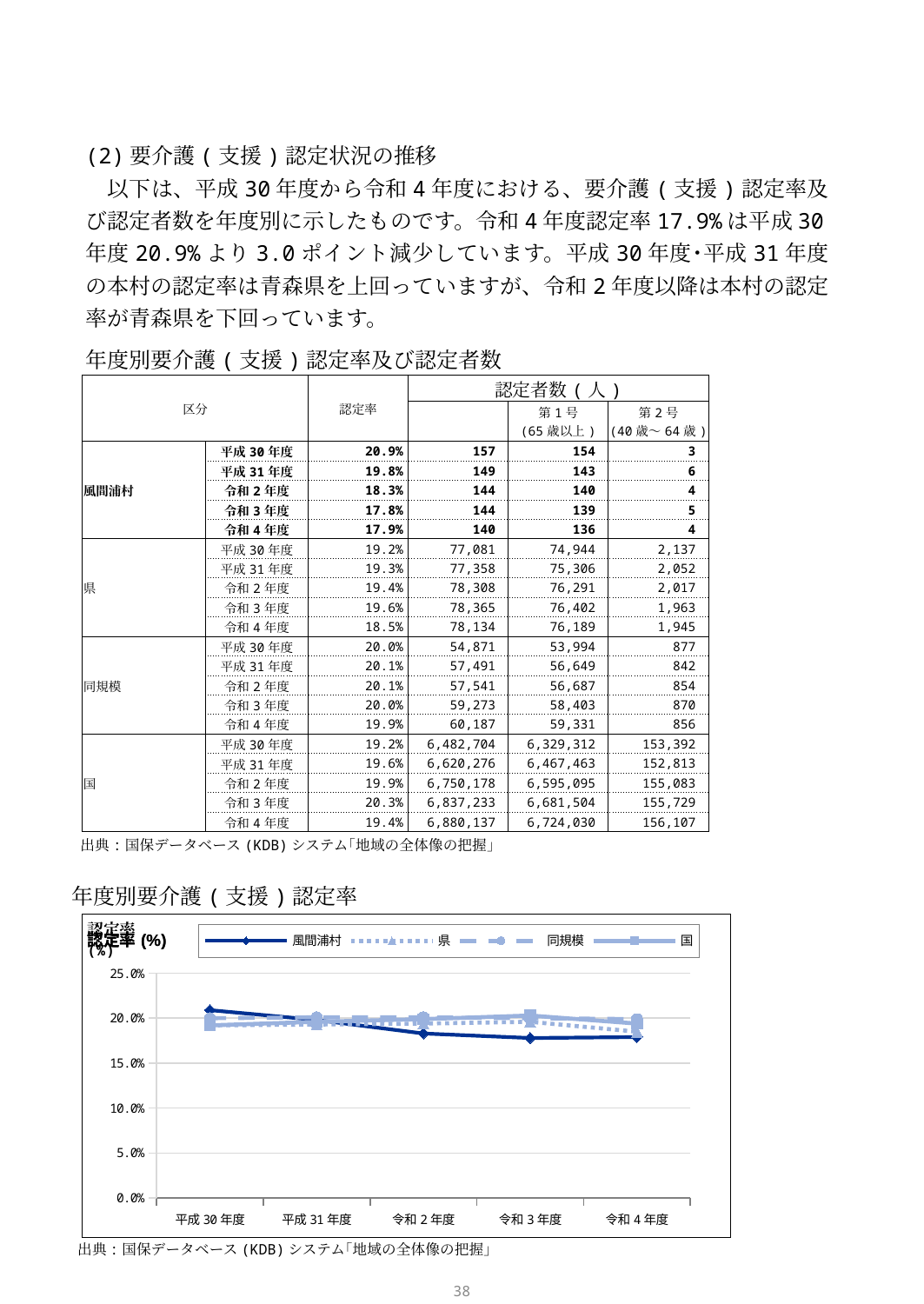

(2)要介護(支援)認定状況の推移
　以下は、平成30年度から令和4年度における、要介護(支援)認定率及び認定者数を年度別に示したものです。令和4年度認定率17.9%は平成30年度20.9%より3.0ポイント減少しています。平成30年度･平成31年度の本村の認定率は青森県を上回っていますが、令和2年度以降は本村の認定率が青森県を下回っています。
年度別要介護(支援)認定率及び認定者数
| 区分 |  | 認定率 | 認定者数(人) |  |  |
| --- | --- | --- | --- | --- | --- |
|  |  |  |  | 第1号 (65歳以上) | 第2号 (40歳～64歳) |
| 風間浦村 | 平成30年度 | 20.9% | 157 | 154 | 3 |
|  | 平成31年度 | 19.8% | 149 | 143 | 6 |
|  | 令和2年度 | 18.3% | 144 | 140 | 4 |
|  | 令和3年度 | 17.8% | 144 | 139 | 5 |
|  | 令和4年度 | 17.9% | 140 | 136 | 4 |
| 県 | 平成30年度 | 19.2% | 77,081 | 74,944 | 2,137 |
|  | 平成31年度 | 19.3% | 77,358 | 75,306 | 2,052 |
|  | 令和2年度 | 19.4% | 78,308 | 76,291 | 2,017 |
|  | 令和3年度 | 19.6% | 78,365 | 76,402 | 1,963 |
|  | 令和4年度 | 18.5% | 78,134 | 76,189 | 1,945 |
| 同規模 | 平成30年度 | 20.0% | 54,871 | 53,994 | 877 |
|  | 平成31年度 | 20.1% | 57,491 | 56,649 | 842 |
|  | 令和2年度 | 20.1% | 57,541 | 56,687 | 854 |
|  | 令和3年度 | 20.0% | 59,273 | 58,403 | 870 |
|  | 令和4年度 | 19.9% | 60,187 | 59,331 | 856 |
| 国 | 平成30年度 | 19.2% | 6,482,704 | 6,329,312 | 153,392 |
|  | 平成31年度 | 19.6% | 6,620,276 | 6,467,463 | 152,813 |
|  | 令和2年度 | 19.9% | 6,750,178 | 6,595,095 | 155,083 |
|  | 令和3年度 | 20.3% | 6,837,233 | 6,681,504 | 155,729 |
|  | 令和4年度 | 19.4% | 6,880,137 | 6,724,030 | 156,107 |
出典:国保データベース(KDB)システム｢地域の全体像の把握｣
年度別要介護(支援)認定率

### Chart

| Category | 風間浦村 | 県 | 同規模 | 国 |
|---|---|---|---|---|
| 平成30年度 | 0.209 | 0.192 | 0.2 | 0.192 |
| 平成31年度 | 0.198 | 0.193 | 0.201 | 0.196 |
| 令和2年度 | 0.183 | 0.19399999999999998 | 0.201 | 0.19899999999999998 |
| 令和3年度 | 0.17800000000000002 | 0.196 | 0.2 | 0.203 |
| 令和4年度 | 0.179 | 0.185 | 0.19899999999999998 | 0.19399999999999998 |
出典:国保データベース(KDB)システム｢地域の全体像の把握｣
38